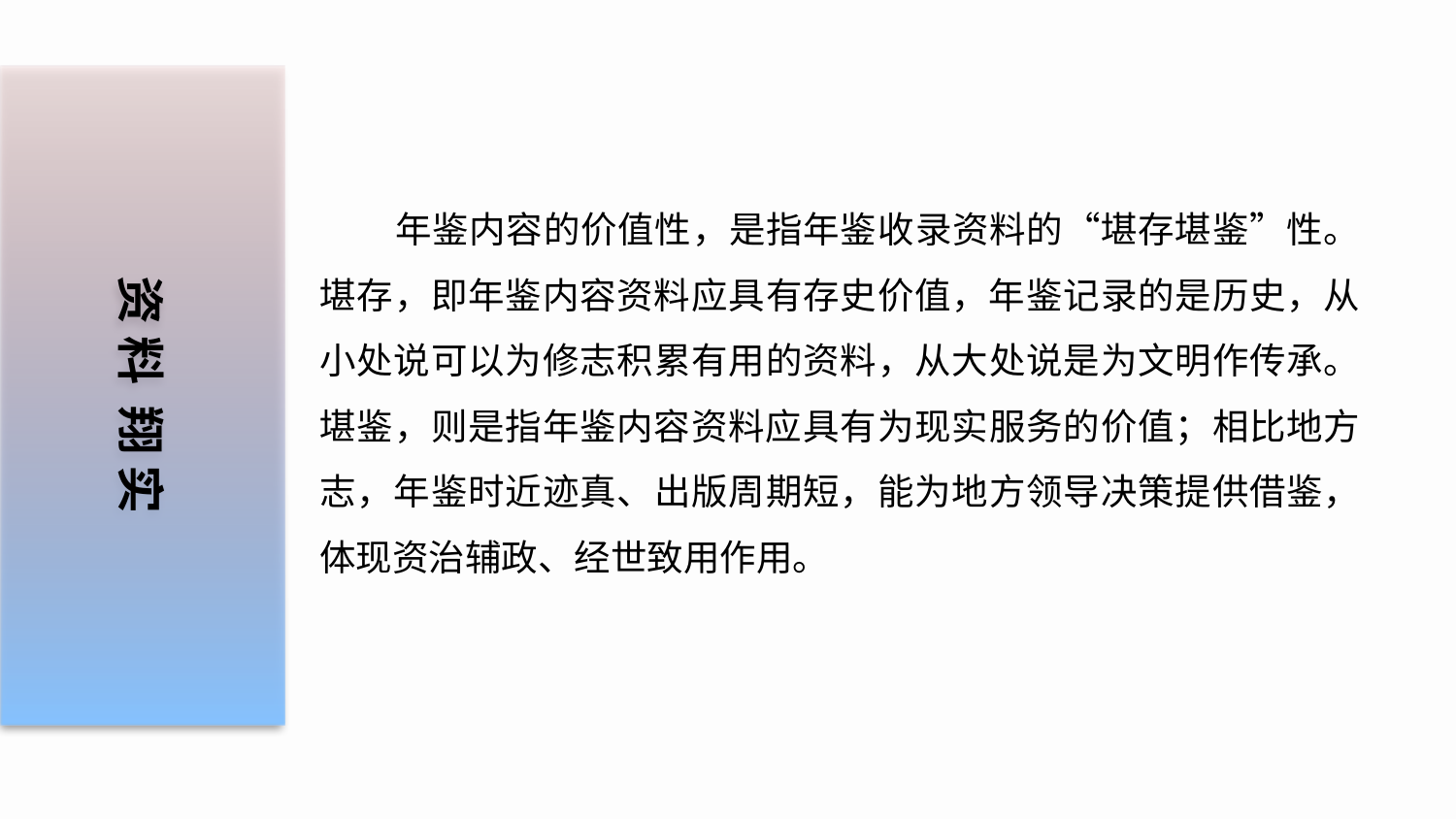

资 料  翔 实
  年鉴内容的价值性，是指年鉴收录资料的“堪存堪鉴”性。堪存，即年鉴内容资料应具有存史价值，年鉴记录的是历史，从小处说可以为修志积累有用的资料，从大处说是为文明作传承。堪鉴，则是指年鉴内容资料应具有为现实服务的价值；相比地方志，年鉴时近迹真、出版周期短，能为地方领导决策提供借鉴，体现资治辅政、经世致用作用。